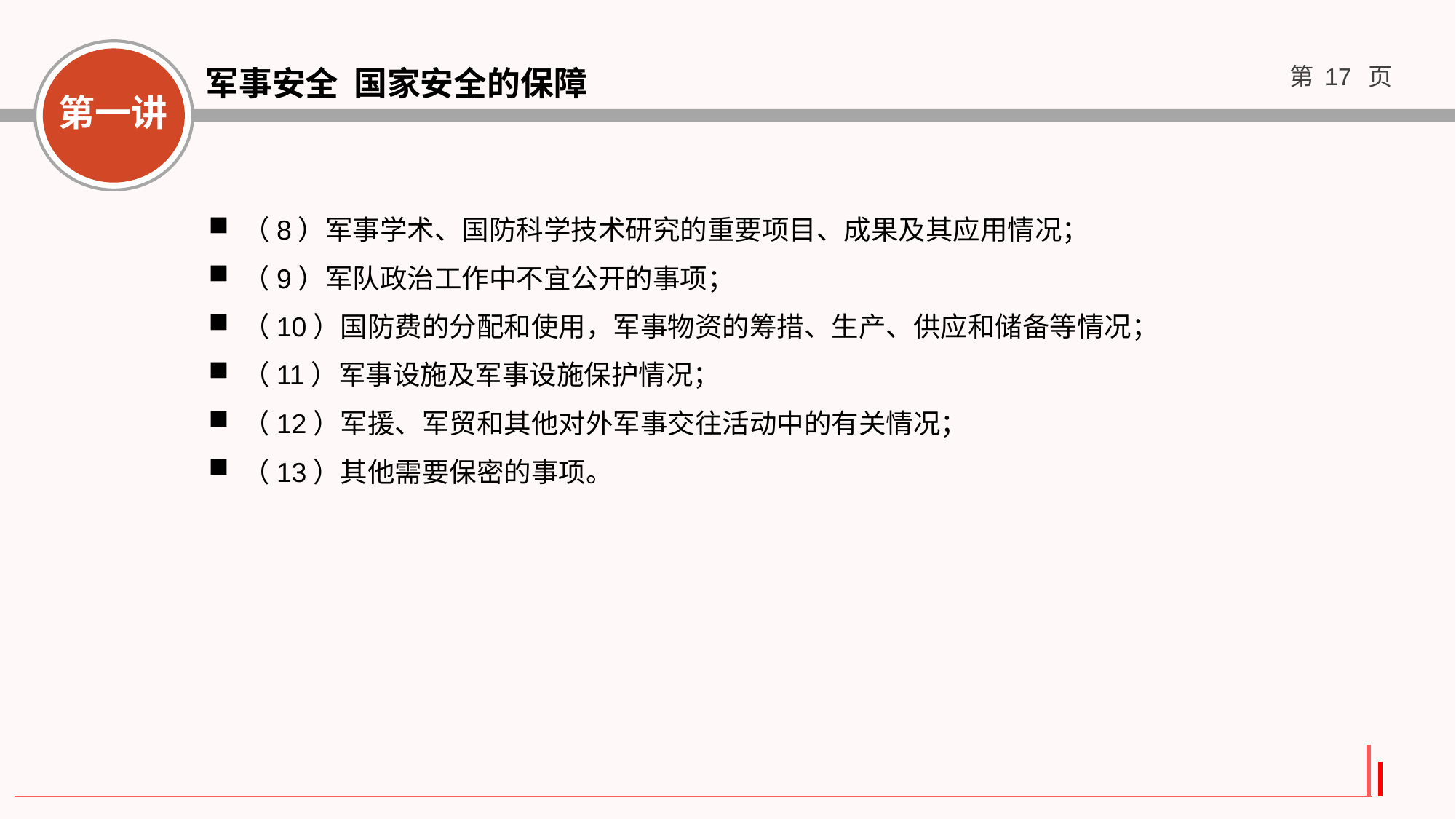

（8）军事学术、国防科学技术研究的重要项目、成果及其应用情况；
（9）军队政治工作中不宜公开的事项；
（10）国防费的分配和使用，军事物资的筹措、生产、供应和储备等情况；
（11）军事设施及军事设施保护情况；
（12）军援、军贸和其他对外军事交往活动中的有关情况；
（13）其他需要保密的事项。